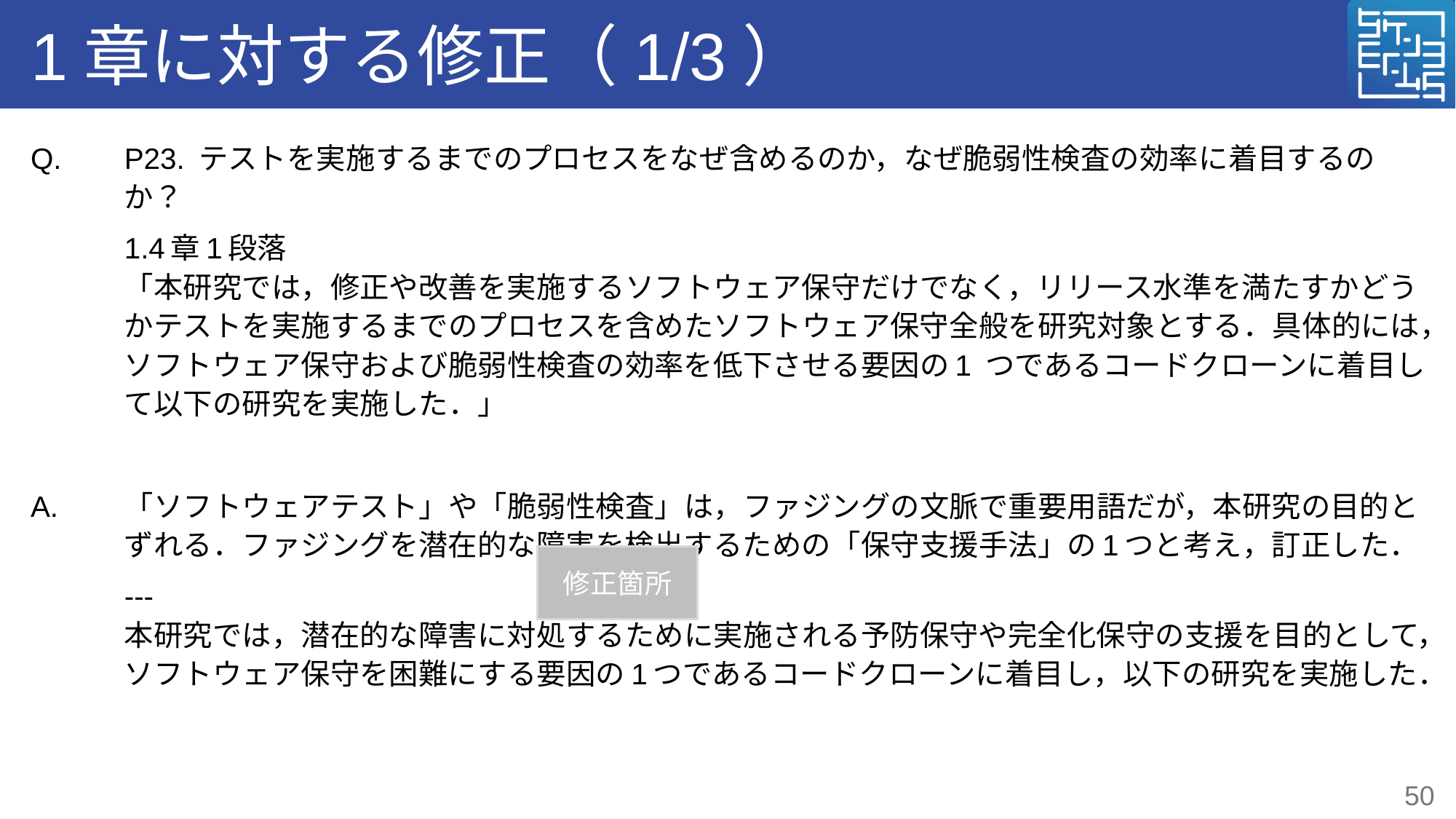

# 1章に対する修正（1/3）
Q.	P23. テストを実施するまでのプロセスをなぜ含めるのか，なぜ脆弱性検査の効率に着目するのか？
	1.4章1段落
「本研究では，修正や改善を実施するソフトウェア保守だけでなく，リリース水準を満たすかどうかテストを実施するまでのプロセスを含めたソフトウェア保守全般を研究対象とする．具体的には，ソフトウェア保守および脆弱性検査の効率を低下させる要因の1 つであるコードクローンに着目して以下の研究を実施した．」

A.	「ソフトウェアテスト」や「脆弱性検査」は，ファジングの文脈で重要用語だが，本研究の目的とずれる．ファジングを潜在的な障害を検出するための「保守支援手法」の1つと考え，訂正した．
	---
本研究では，潜在的な障害に対処するために実施される予防保守や完全化保守の支援を目的として，ソフトウェア保守を困難にする要因の1つであるコードクローンに着目し，以下の研究を実施した．

修正箇所
50